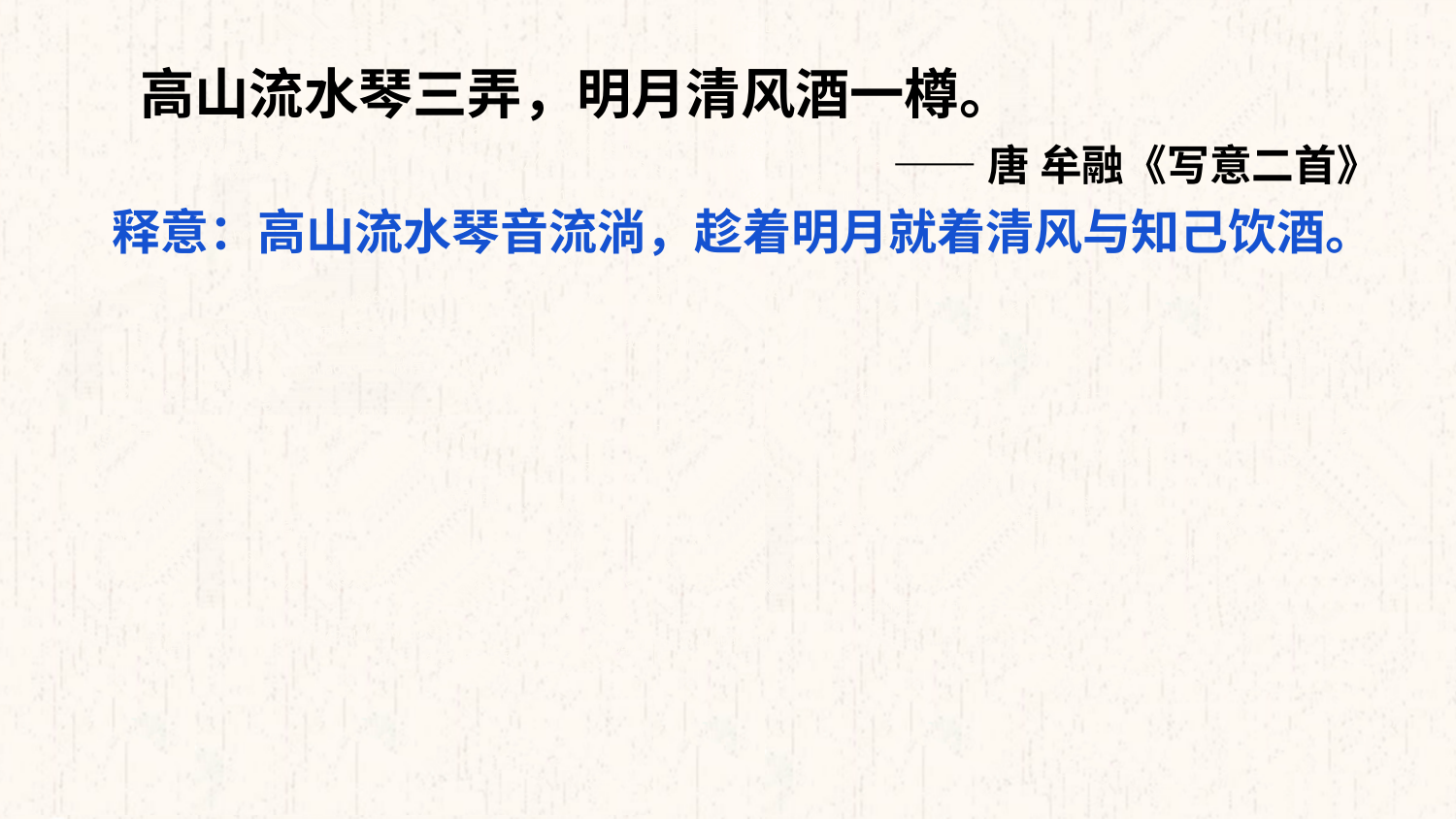

高山流水琴三弄，明月清风酒一樽。
——唐 牟融《写意二首》
释意：高山流水琴音流淌，趁着明月就着清风与知己饮酒。